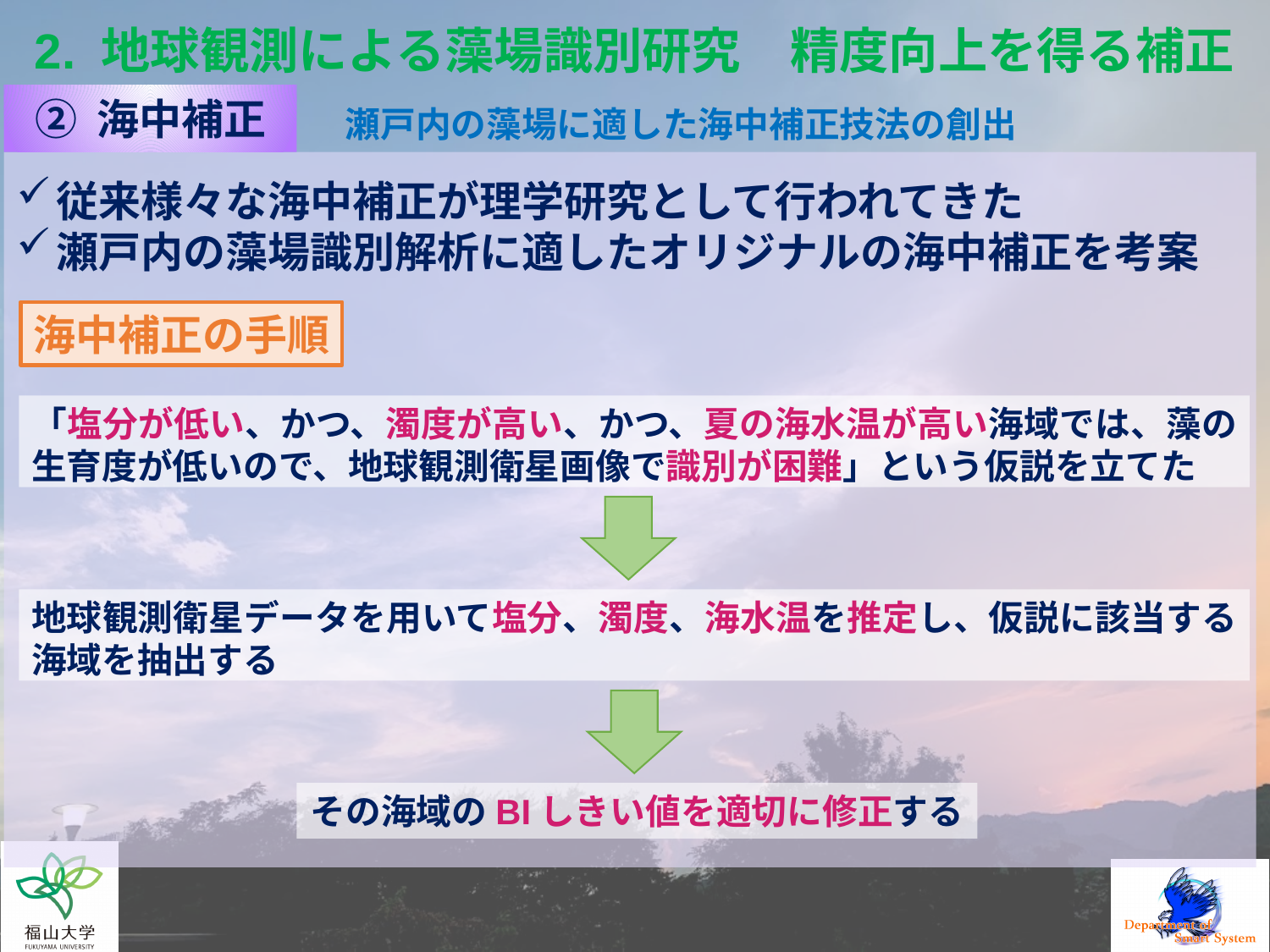

2. 地球観測による藻場識別研究　精度向上を得る補正
② 海中補正
瀬戸内の藻場に適した海中補正技法の創出

従来様々な海中補正が理学研究として行われてきた
瀬戸内の藻場識別解析に適したオリジナルの海中補正を考案
海中補正の手順
「塩分が低い、かつ、濁度が高い、かつ、夏の海水温が高い海域では、藻の生育度が低いので、地球観測衛星画像で識別が困難」という仮説を立てた

地球観測衛星データを用いて塩分、濁度、海水温を推定し、仮説に該当する海域を抽出する

その海域のBIしきい値を適切に修正する